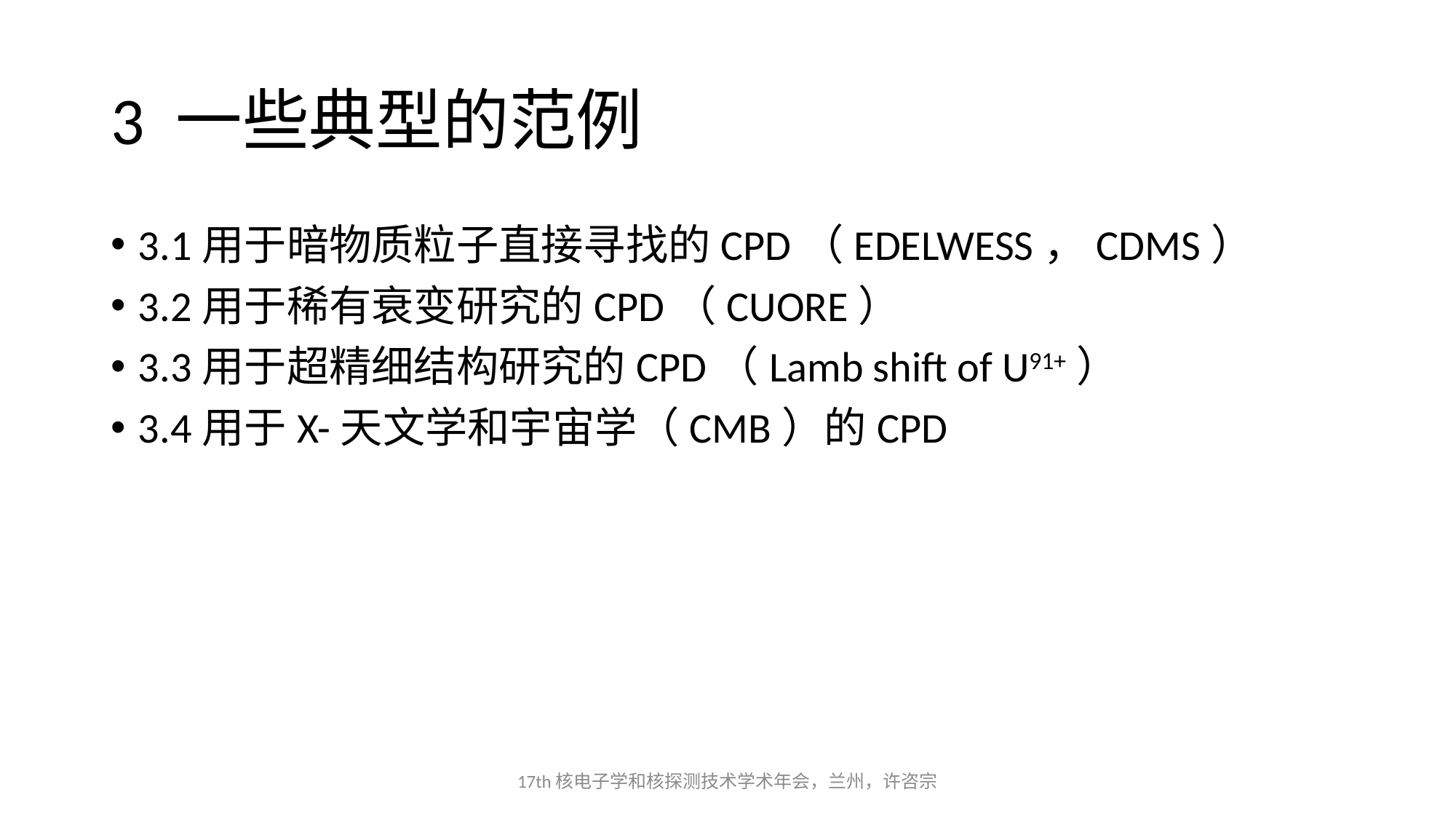

# 3 一些典型的范例
3.1用于暗物质粒子直接寻找的CPD（EDELWESS，CDMS）
3.2用于稀有衰变研究的CPD（CUORE）
3.3用于超精细结构研究的CPD（Lamb shift of U91+）
3.4用于X-天文学和宇宙学（CMB）的CPD
17th核电子学和核探测技术学术年会，兰州，许咨宗